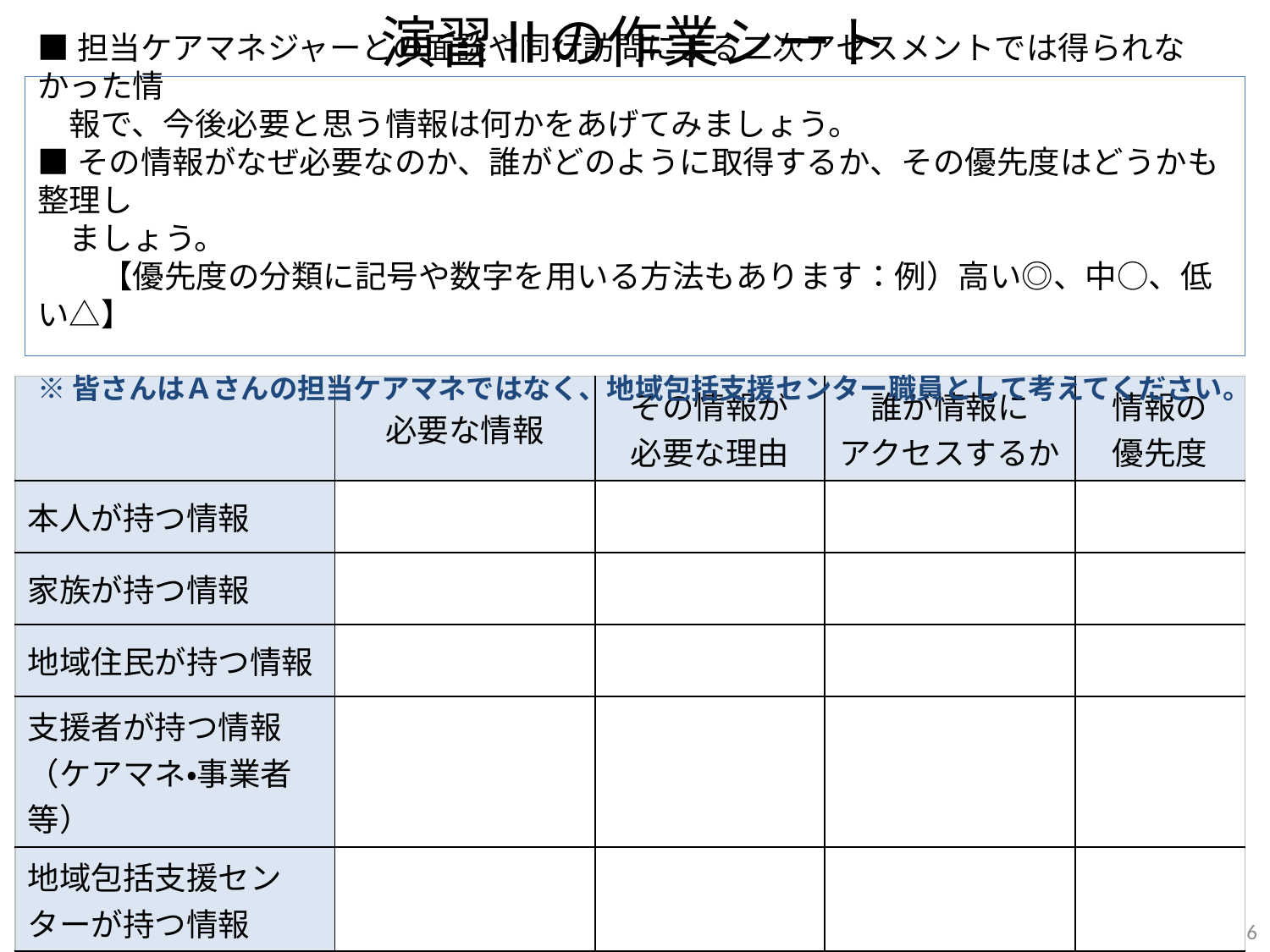

# 演習Ⅱの作業シート
■担当ケアマネジャーとの面談や同行訪問による二次アセスメントでは得られなかった情
　報で、今後必要と思う情報は何かをあげてみましょう。
■その情報がなぜ必要なのか、誰がどのように取得するか、その優先度はどうかも整理し
　ましょう。
　　【優先度の分類に記号や数字を用いる方法もあります：例）高い◎、中○、低い△】

※皆さんはＡさんの担当ケアマネではなく、地域包括支援センター職員として考えてください。
|  | 必要な情報 | その情報が 必要な理由 | 誰が情報に アクセスするか | 情報の 優先度 |
| --- | --- | --- | --- | --- |
| 本人が持つ情報 |  |  |  |  |
| 家族が持つ情報 |  |  |  |  |
| 地域住民が持つ情報 |  |  |  |  |
| 支援者が持つ情報 （ケアマネ・事業者等） |  |  |  |  |
| 地域包括支援センターが持つ情報 |  |  |  |  |
| 行政が持つ情報 |  |  |  |  |
6